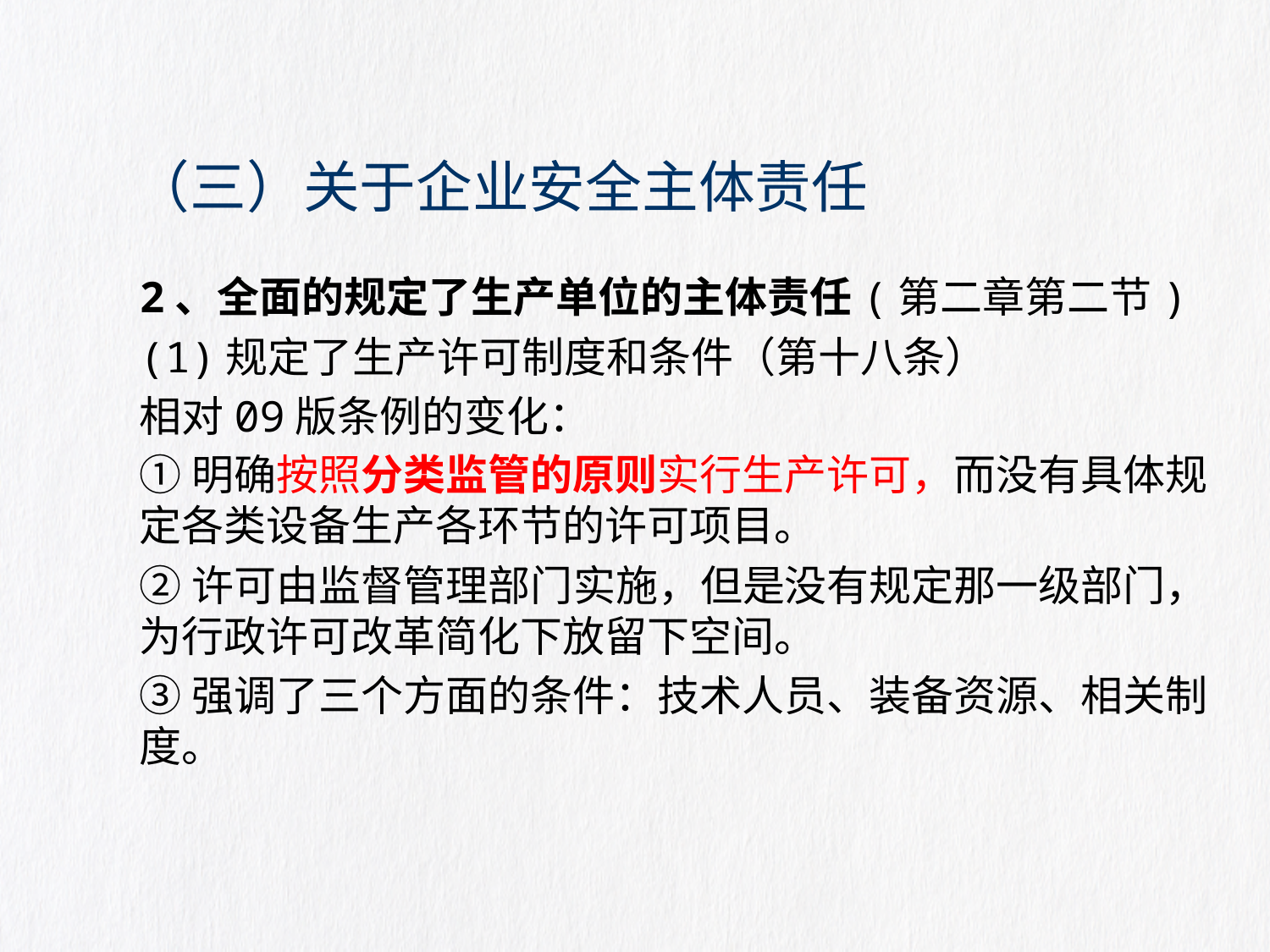

# （三）关于企业安全主体责任
2、全面的规定了生产单位的主体责任(第二章第二节)
(1)规定了生产许可制度和条件（第十八条）
相对09版条例的变化：
①明确按照分类监管的原则实行生产许可，而没有具体规定各类设备生产各环节的许可项目。
②许可由监督管理部门实施，但是没有规定那一级部门，为行政许可改革简化下放留下空间。
③强调了三个方面的条件：技术人员、装备资源、相关制度。
27